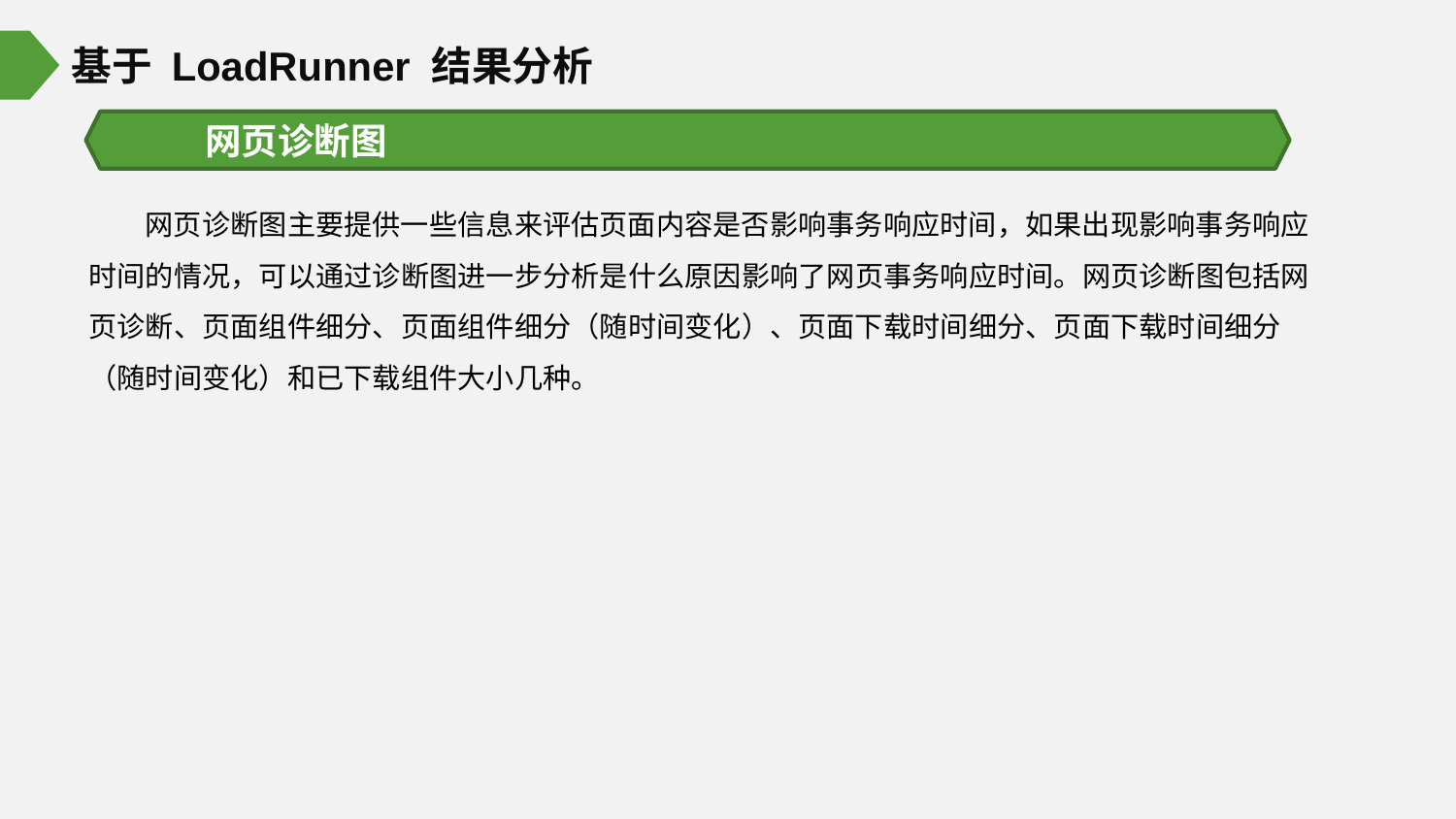

基于 LoadRunner 结果分析
网页诊断图
网页诊断图主要提供一些信息来评估页面内容是否影响事务响应时间，如果出现影响事务响应时间的情况，可以通过诊断图进一步分析是什么原因影响了网页事务响应时间。网页诊断图包括网页诊断、页面组件细分、页面组件细分（随时间变化）、页面下载时间细分、页面下载时间细分（随时间变化）和已下载组件大小几种。